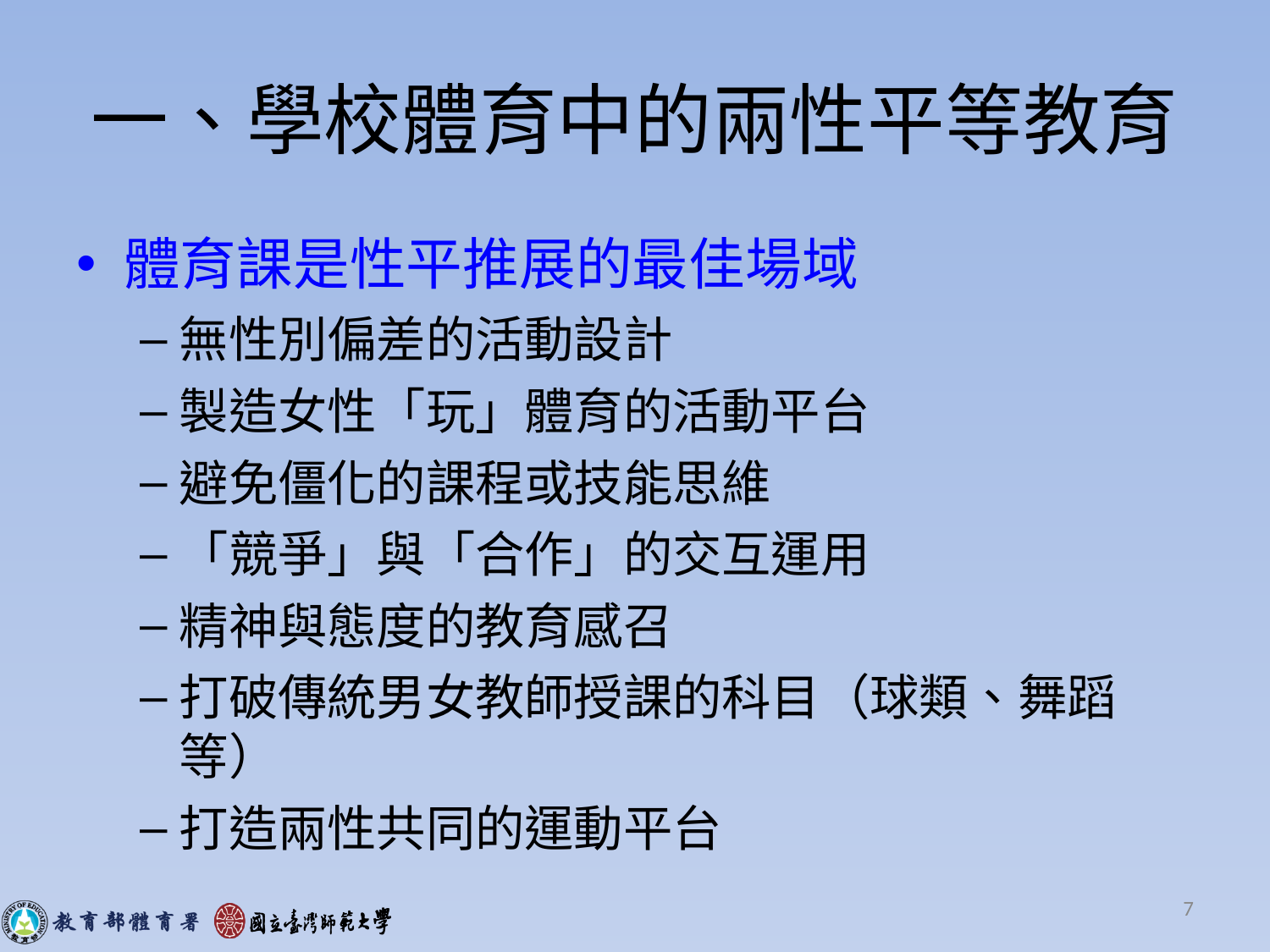

# 一、學校體育中的兩性平等教育
體育課是性平推展的最佳場域
無性別偏差的活動設計
製造女性「玩」體育的活動平台
避免僵化的課程或技能思維
「競爭」與「合作」的交互運用
精神與態度的教育感召
打破傳統男女教師授課的科目（球類、舞蹈等）
打造兩性共同的運動平台
7